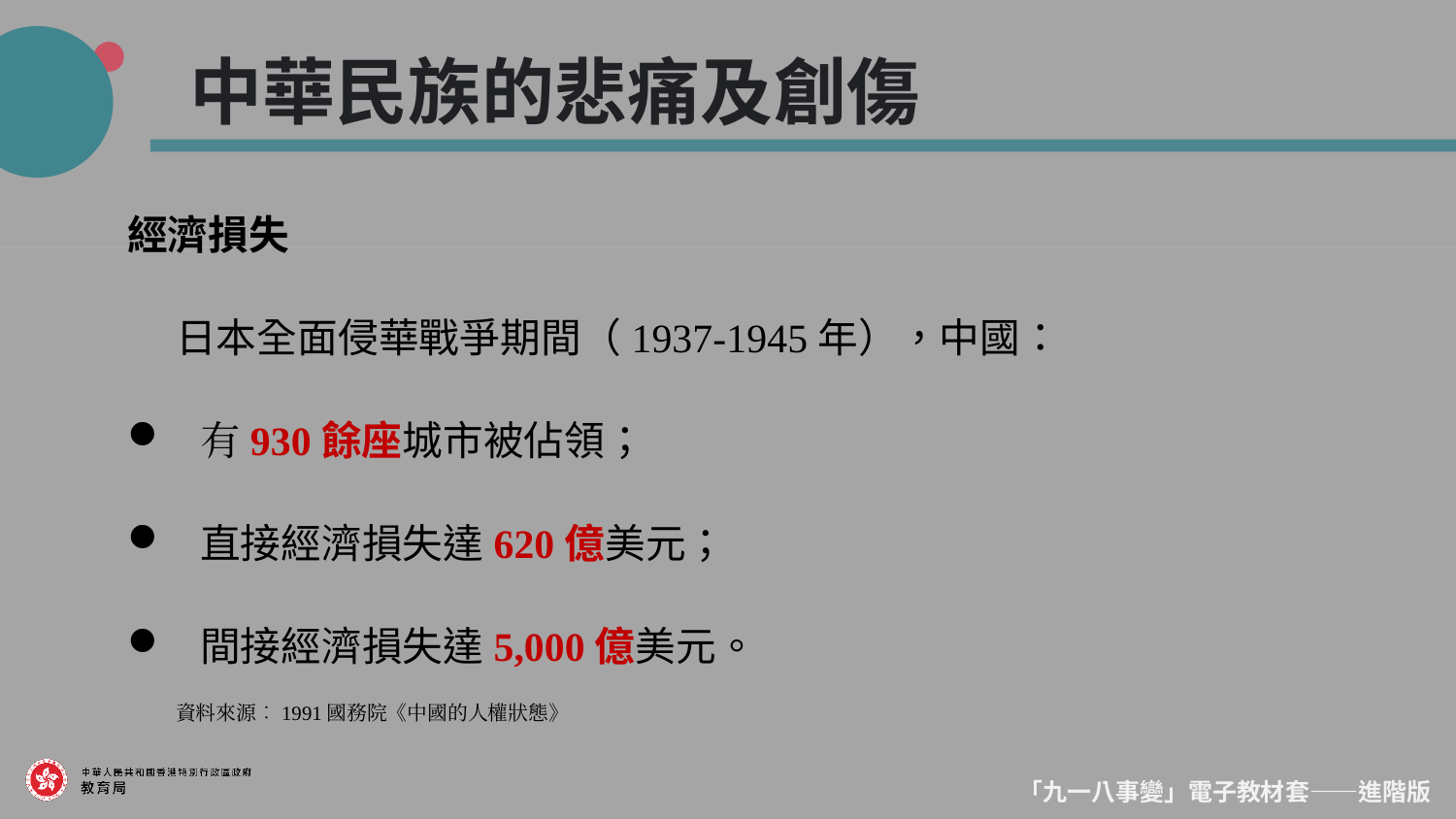

中華民族的悲痛及創傷

經濟損失
日本全面侵華戰爭期間（1937-1945年），中國：
有930餘座城市被佔領；
直接經濟損失達620億美元；
間接經濟損失達5,000億美元。
資料來源︰1991國務院《中國的人權狀態》